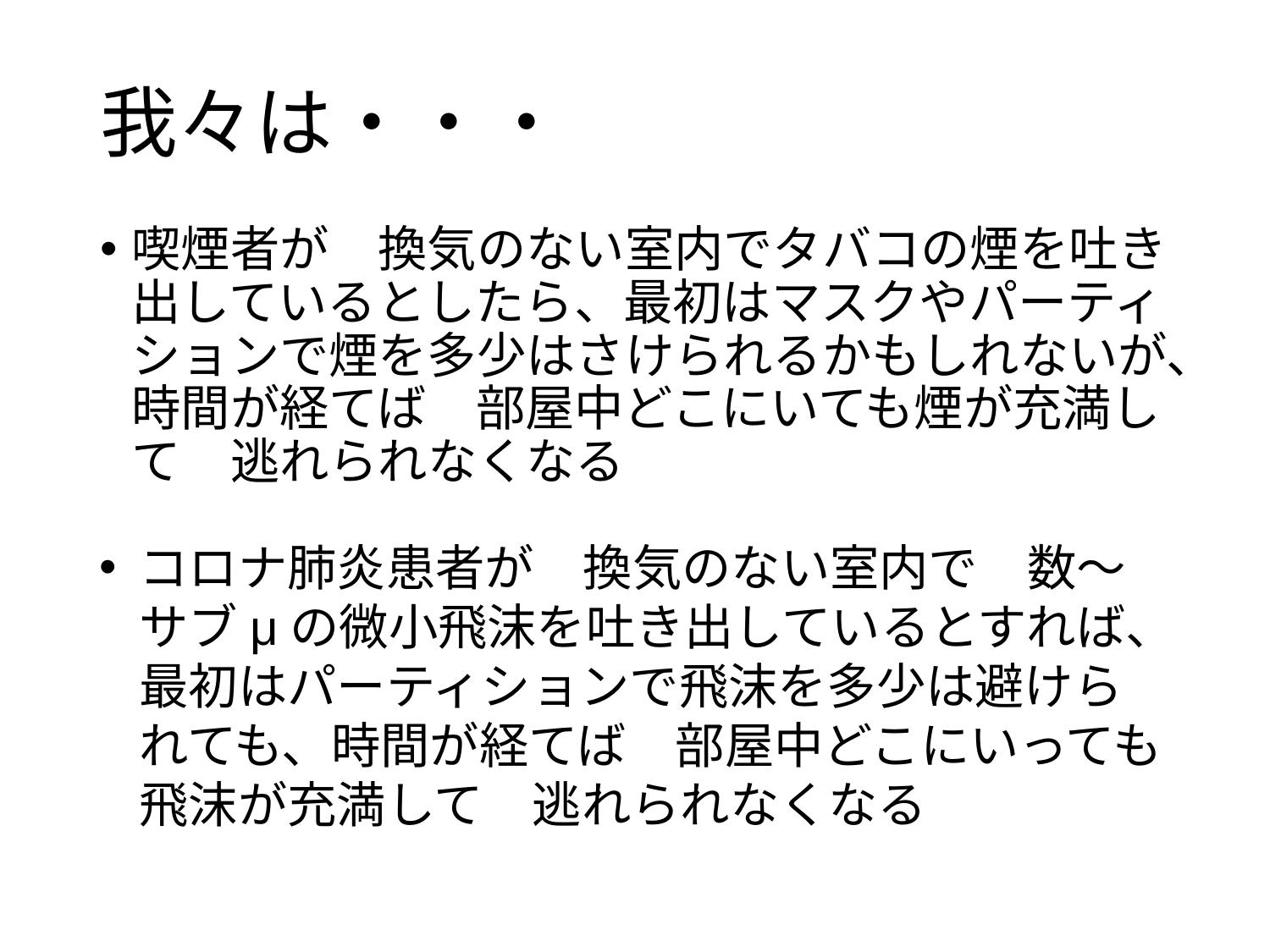

# 我々は・・・
喫煙者が　換気のない室内でタバコの煙を吐き出しているとしたら、最初はマスクやパーティションで煙を多少はさけられるかもしれないが、時間が経てば　部屋中どこにいても煙が充満して　逃れられなくなる
コロナ肺炎患者が　換気のない室内で　数～サブμの微小飛沫を吐き出しているとすれば、最初はパーティションで飛沫を多少は避けられても、時間が経てば　部屋中どこにいっても飛沫が充満して　逃れられなくなる